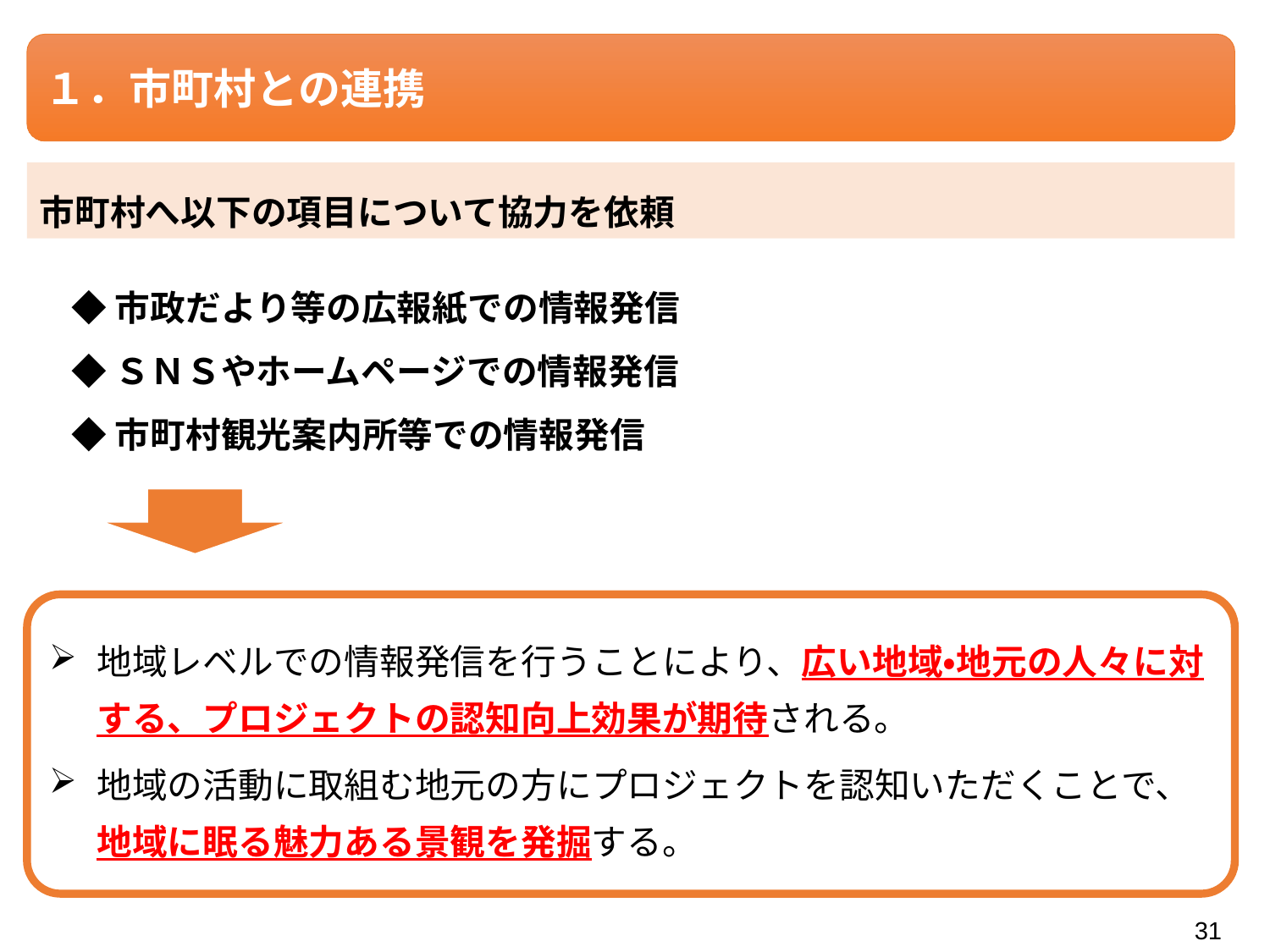

１．市町村との連携
市町村へ以下の項目について協力を依頼
◆市政だより等の広報紙での情報発信
◆ＳＮＳやホームページでの情報発信
◆市町村観光案内所等での情報発信

地域レベルでの情報発信を行うことにより、広い地域・地元の人々に対する、プロジェクトの認知向上効果が期待される。
地域の活動に取組む地元の方にプロジェクトを認知いただくことで、地域に眠る魅力ある景観を発掘する。
31